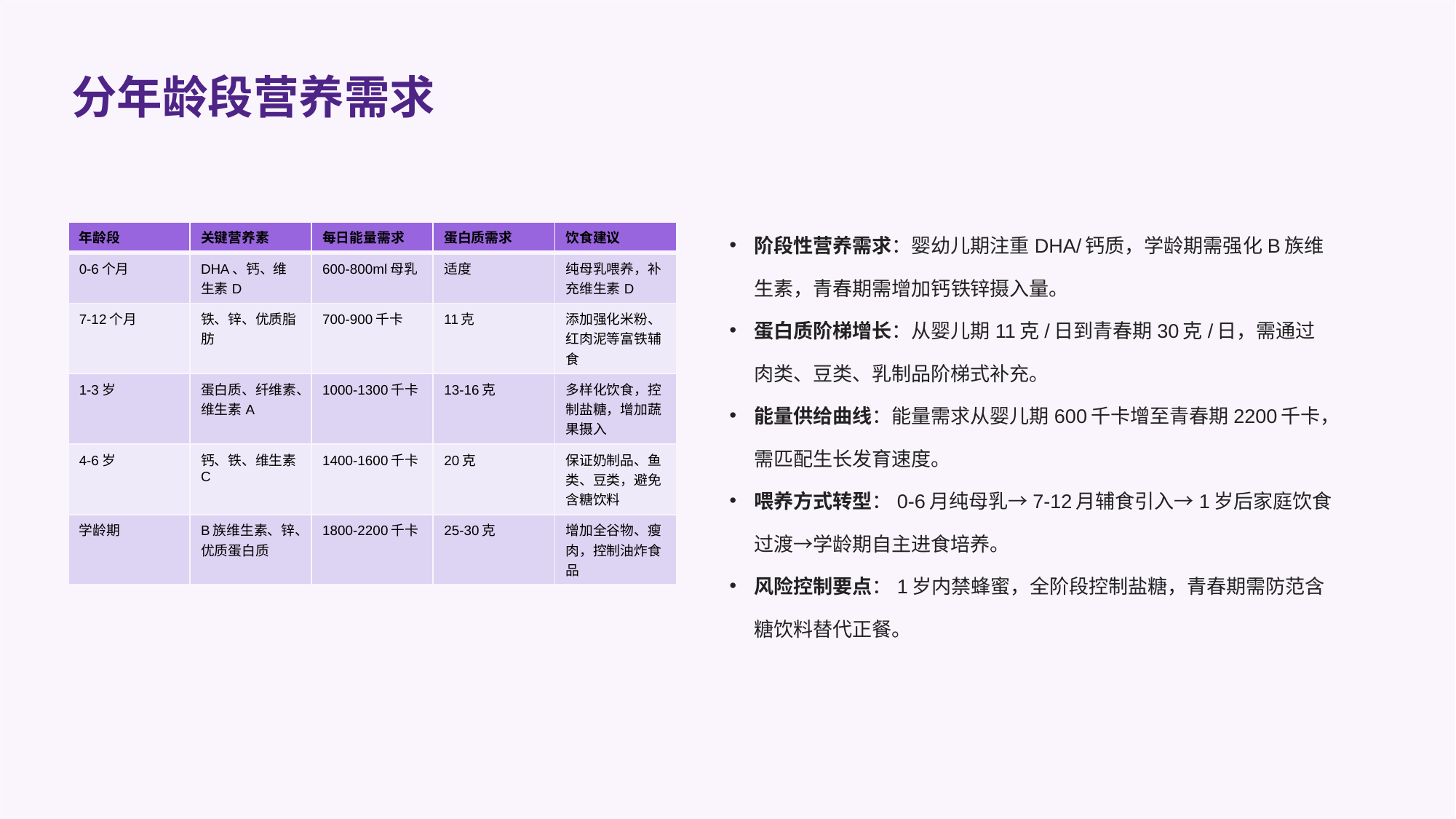

分年龄段营养需求
阶段性营养需求：婴幼儿期注重DHA/钙质，学龄期需强化B族维生素，青春期需增加钙铁锌摄入量。
蛋白质阶梯增长：从婴儿期11克/日到青春期30克/日，需通过肉类、豆类、乳制品阶梯式补充。
能量供给曲线：能量需求从婴儿期600千卡增至青春期2200千卡，需匹配生长发育速度。
喂养方式转型：0-6月纯母乳→7-12月辅食引入→1岁后家庭饮食过渡→学龄期自主进食培养。
风险控制要点：1岁内禁蜂蜜，全阶段控制盐糖，青春期需防范含糖饮料替代正餐。
| 年龄段 | 关键营养素 | 每日能量需求 | 蛋白质需求 | 饮食建议 |
| --- | --- | --- | --- | --- |
| 0-6个月 | DHA、钙、维生素D | 600-800ml母乳 | 适度 | 纯母乳喂养，补充维生素D |
| 7-12个月 | 铁、锌、优质脂肪 | 700-900千卡 | 11克 | 添加强化米粉、红肉泥等富铁辅食 |
| 1-3岁 | 蛋白质、纤维素、维生素A | 1000-1300千卡 | 13-16克 | 多样化饮食，控制盐糖，增加蔬果摄入 |
| 4-6岁 | 钙、铁、维生素C | 1400-1600千卡 | 20克 | 保证奶制品、鱼类、豆类，避免含糖饮料 |
| 学龄期 | B族维生素、锌、优质蛋白质 | 1800-2200千卡 | 25-30克 | 增加全谷物、瘦肉，控制油炸食品 |